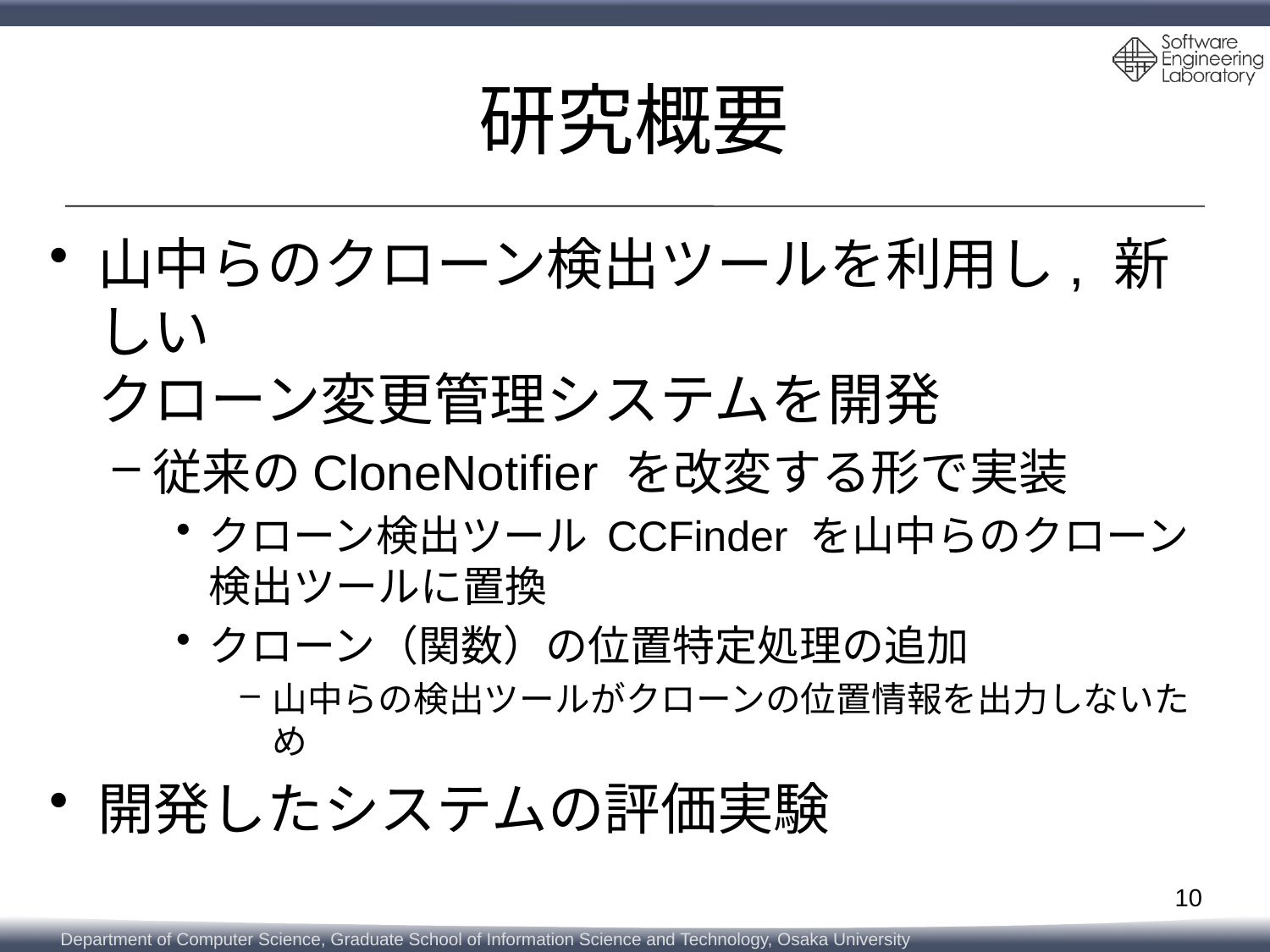

# 研究概要
山中らのクローン検出ツールを利用し, 新しい
クローン変更管理システムを開発
従来のCloneNotifier を改変する形で実装
クローン検出ツール CCFinder を山中らのクローン検出ツールに置換
クローン（関数）の位置特定処理の追加
山中らの検出ツールがクローンの位置情報を出力しないため
開発したシステムの評価実験
10